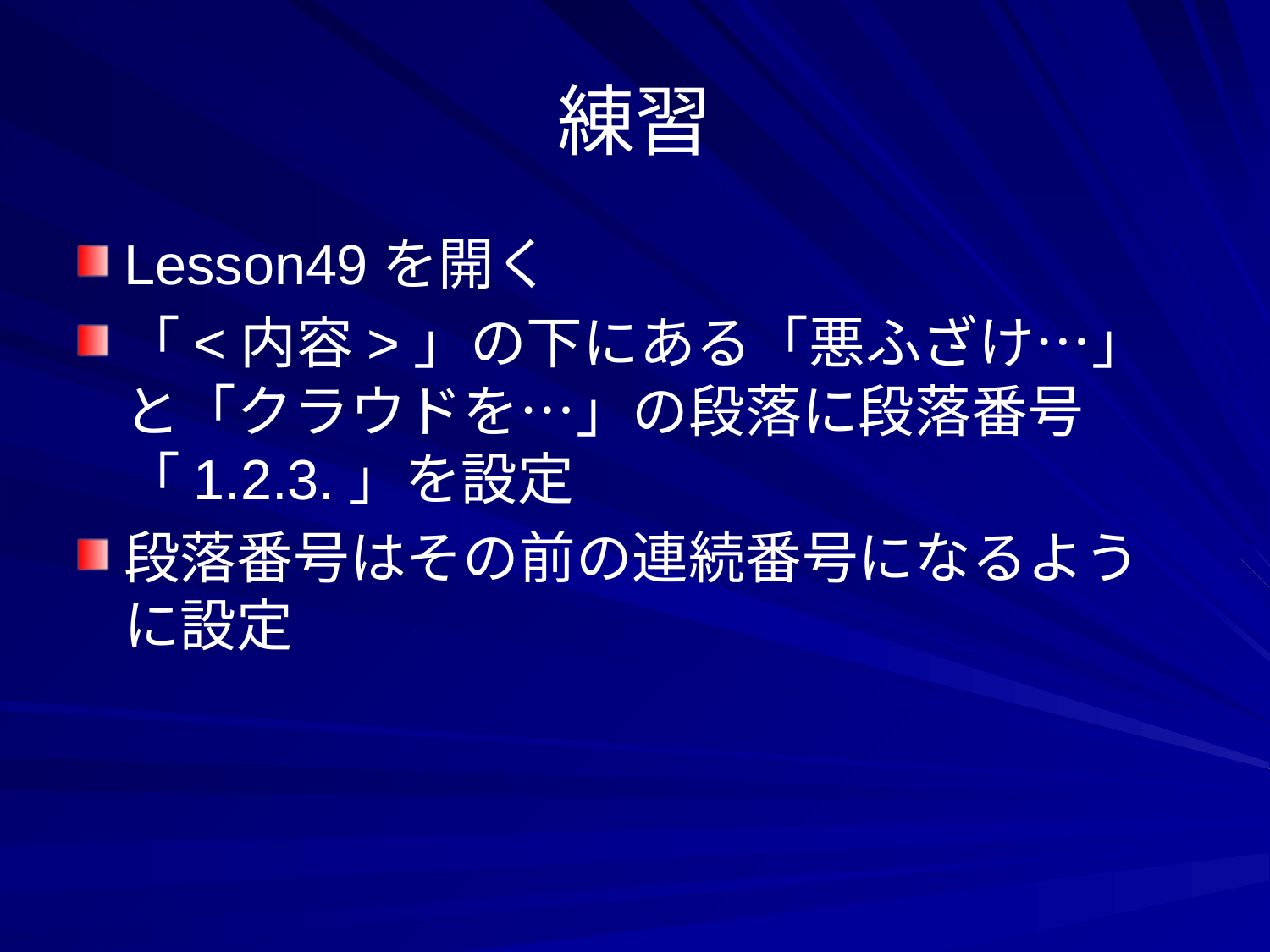

# 練習
Lesson49を開く
「<内容>」の下にある「悪ふざけ…」と「クラウドを…」の段落に段落番号「1.2.3.」を設定
段落番号はその前の連続番号になるように設定